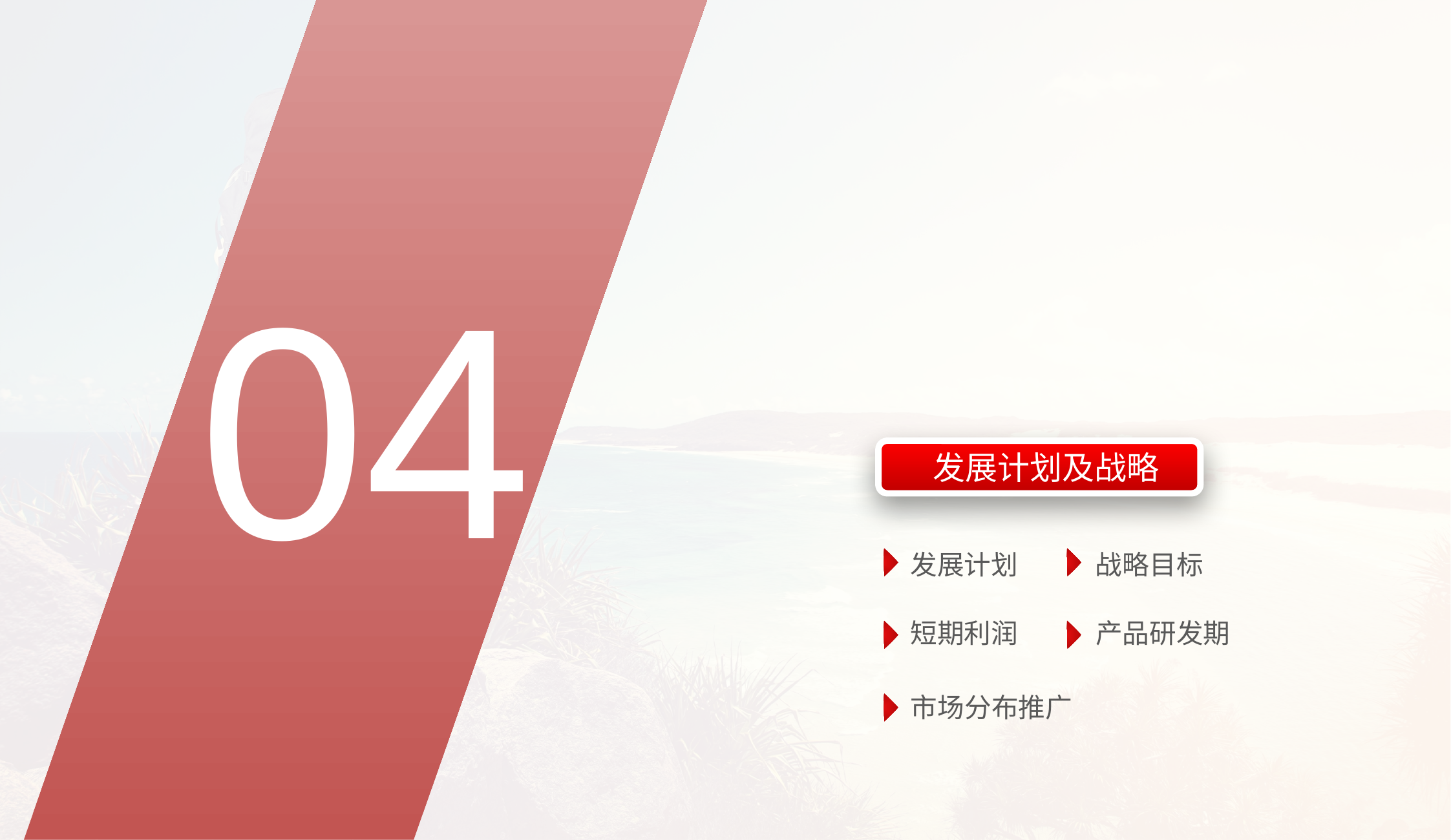

04

发展计划及战略
发展计划

战略目标

短期利润

产品研发期

市场分布推广